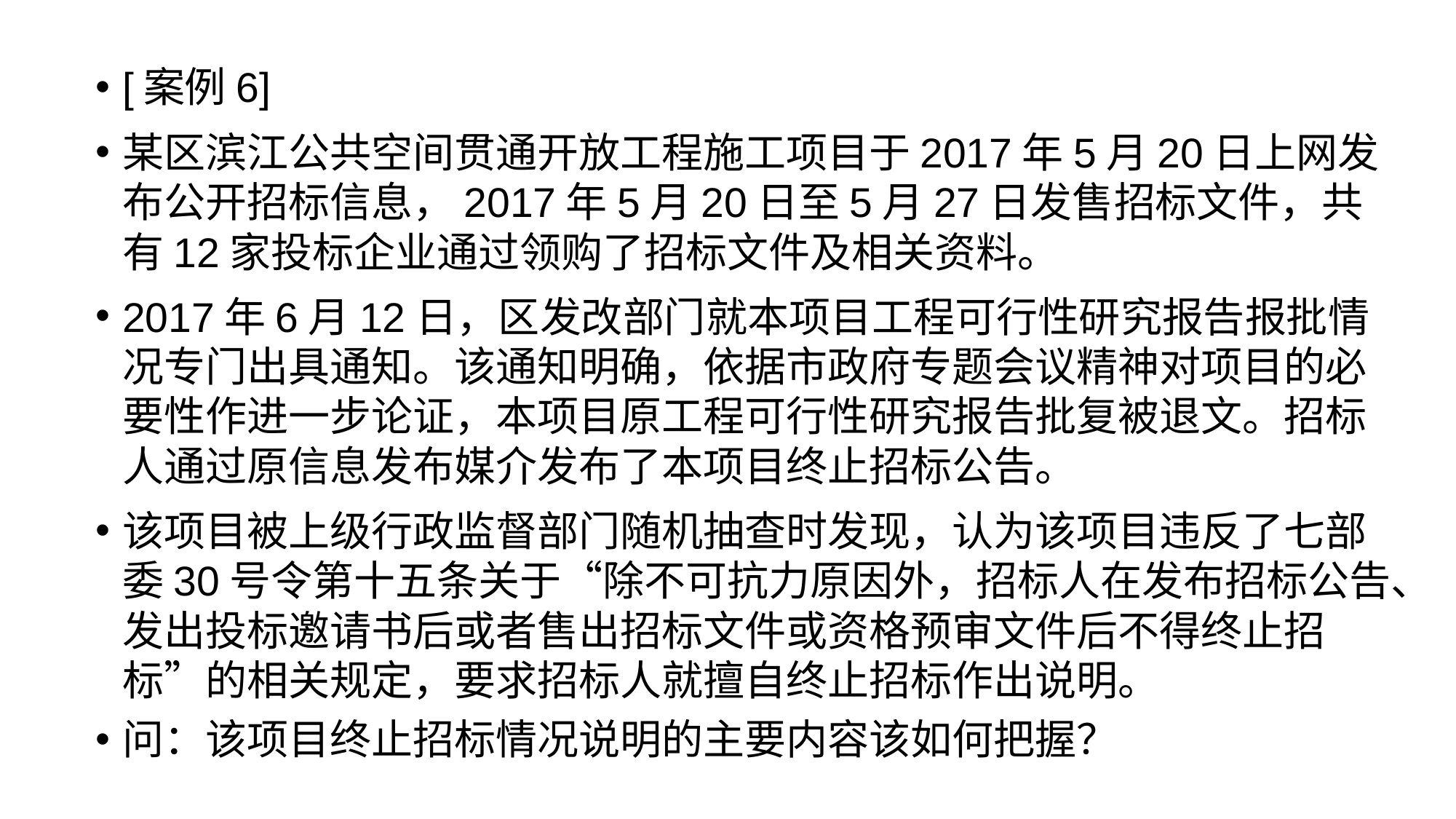

[案例6]
某区滨江公共空间贯通开放工程施工项目于2017年5月20日上网发布公开招标信息，2017年5月20日至5月27日发售招标文件，共有12家投标企业通过领购了招标文件及相关资料。
2017年6月12日，区发改部门就本项目工程可行性研究报告报批情况专门出具通知。该通知明确，依据市政府专题会议精神对项目的必要性作进一步论证，本项目原工程可行性研究报告批复被退文。招标人通过原信息发布媒介发布了本项目终止招标公告。
该项目被上级行政监督部门随机抽查时发现，认为该项目违反了七部委30号令第十五条关于“除不可抗力原因外，招标人在发布招标公告、发出投标邀请书后或者售出招标文件或资格预审文件后不得终止招标”的相关规定，要求招标人就擅自终止招标作出说明。
问：该项目终止招标情况说明的主要内容该如何把握？